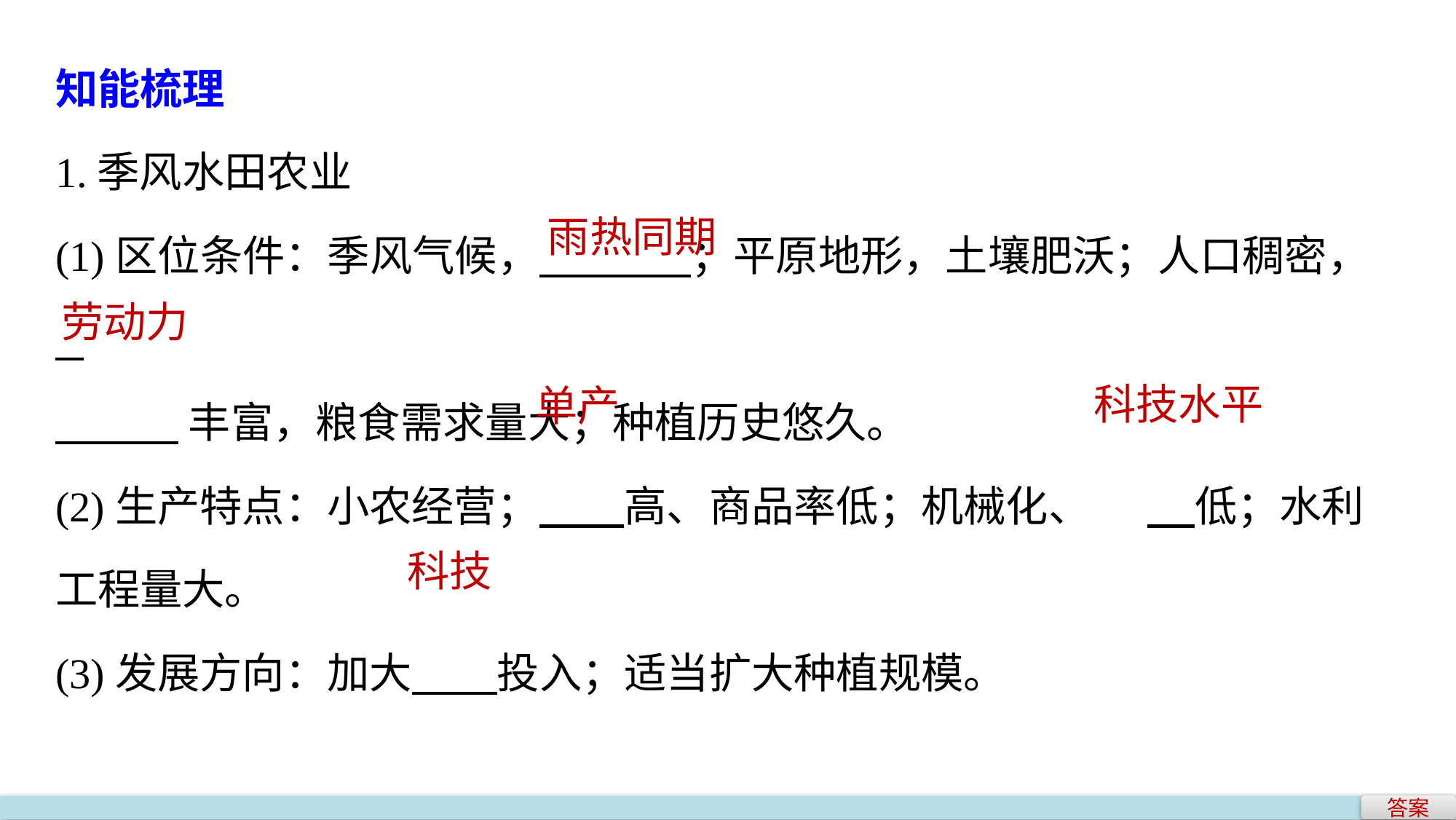

知能梳理
1.季风水田农业
(1)区位条件：季风气候，                ；平原地形，土壤肥沃；人口稠密，
             丰富，粮食需求量大；种植历史悠久。
(2)生产特点：小农经营；         高、商品率低；机械化、	     低；水利工程量大。
(3)发展方向：加大         投入；适当扩大种植规模。
雨热同期
劳动力
科技水平
单产
科技
答案